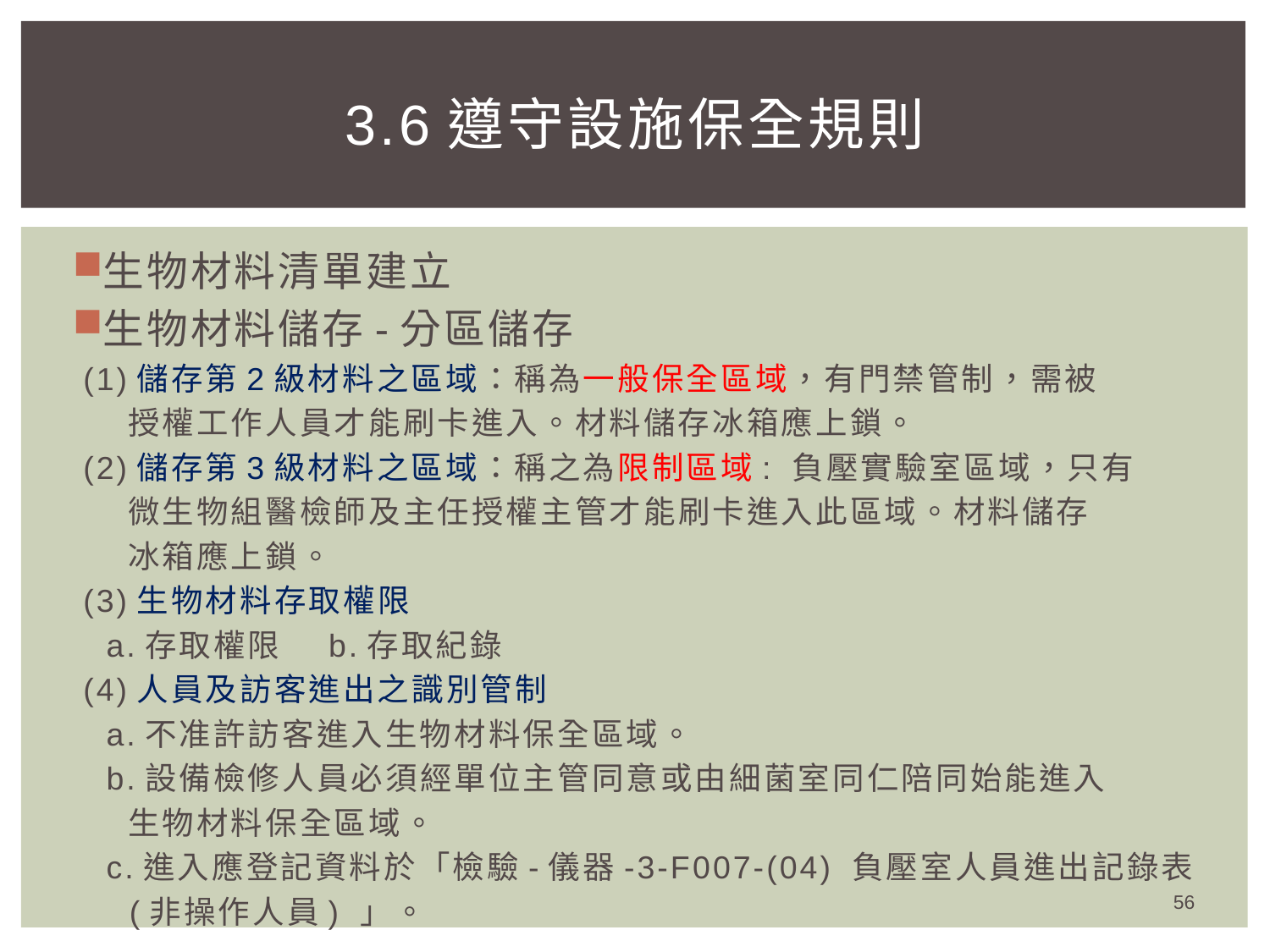

# 3.6遵守設施保全規則
生物材料清單建立
生物材料儲存-分區儲存
 (1)儲存第2級材料之區域：稱為一般保全區域，有門禁管制，需被
     授權工作人員才能刷卡進入。材料儲存冰箱應上鎖。
 (2)儲存第3級材料之區域：稱之為限制區域: 負壓實驗室區域，只有
     微生物組醫檢師及主任授權主管才能刷卡進入此區域。材料儲存
     冰箱應上鎖。
 (3)生物材料存取權限
   a.存取權限    b.存取紀錄
 (4)人員及訪客進出之識別管制
   a.不准許訪客進入生物材料保全區域。
   b.設備檢修人員必須經單位主管同意或由細菌室同仁陪同始能進入
     生物材料保全區域。
   c.進入應登記資料於「檢驗-儀器-3-F007-(04) 負壓室人員進出記錄表
     (非操作人員) 」。
56